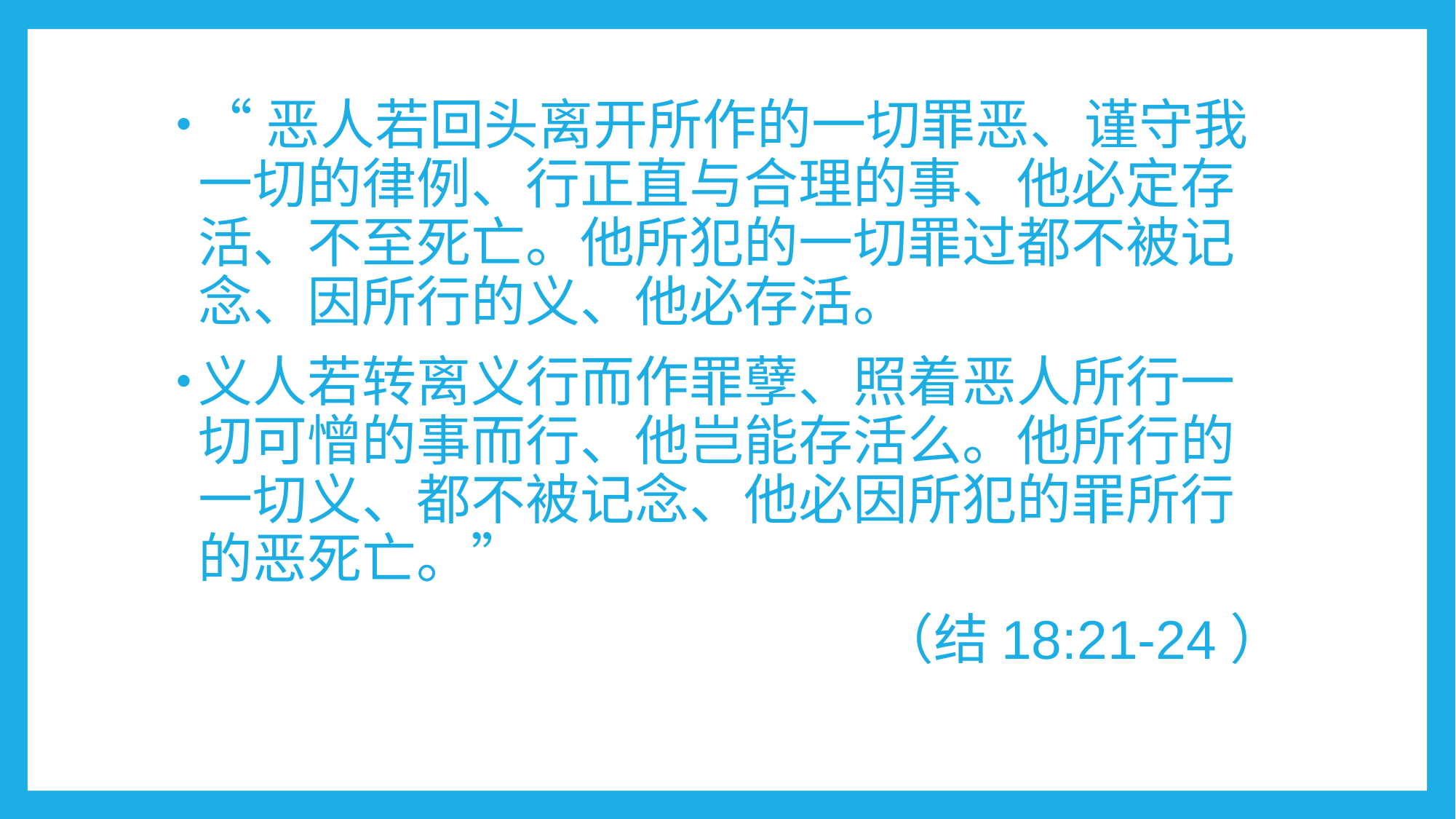

“恶人若回头离开所作的一切罪恶、谨守我一切的律例、行正直与合理的事、他必定存活、不至死亡。他所犯的一切罪过都不被记念、因所行的义、他必存活。
义人若转离义行而作罪孽、照着恶人所行一切可憎的事而行、他岂能存活么。他所行的一切义、都不被记念、他必因所犯的罪所行的恶死亡。”
（结18:21-24）